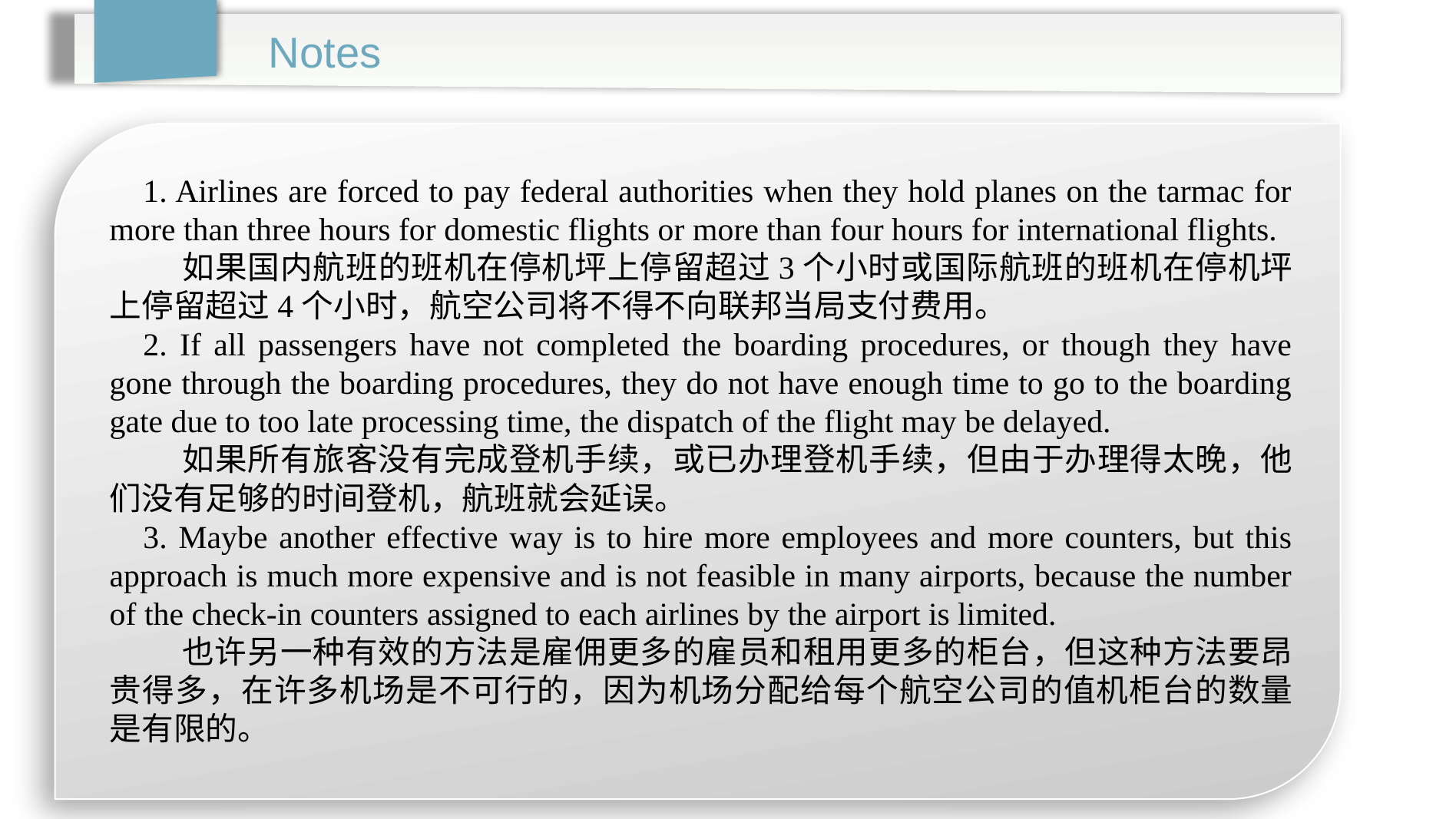

Notes

1. Airlines are forced to pay federal authorities when they hold planes on the tarmac for more than three hours for domestic flights or more than four hours for international flights.
    如果国内航班的班机在停机坪上停留超过3个小时或国际航班的班机在停机坪上停留超过4个小时，航空公司将不得不向联邦当局支付费用。
2. If all passengers have not completed the boarding procedures, or though they have gone through the boarding procedures, they do not have enough time to go to the boarding gate due to too late processing time, the dispatch of the flight may be delayed.
    如果所有旅客没有完成登机手续，或已办理登机手续，但由于办理得太晚，他们没有足够的时间登机，航班就会延误。
3. Maybe another effective way is to hire more employees and more counters, but this approach is much more expensive and is not feasible in many airports, because the number of the check-in counters assigned to each airlines by the airport is limited.
    也许另一种有效的方法是雇佣更多的雇员和租用更多的柜台，但这种方法要昂贵得多，在许多机场是不可行的，因为机场分配给每个航空公司的值机柜台的数量是有限的。